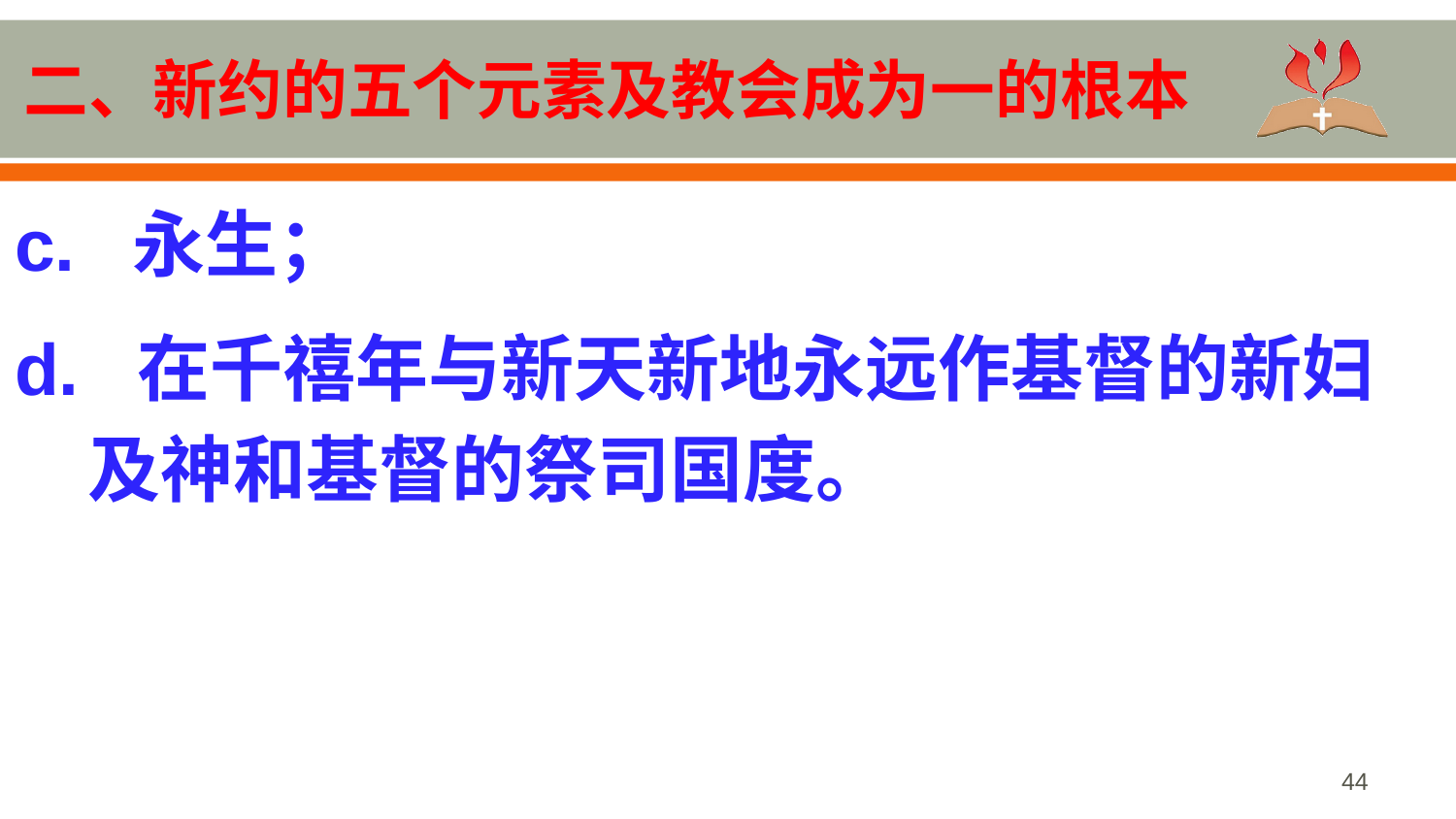

# 二、新约的五个元素及教会成为一的根本
c.  永生；
d.  在千禧年与新天新地永远作基督的新妇及神和基督的祭司国度。

44